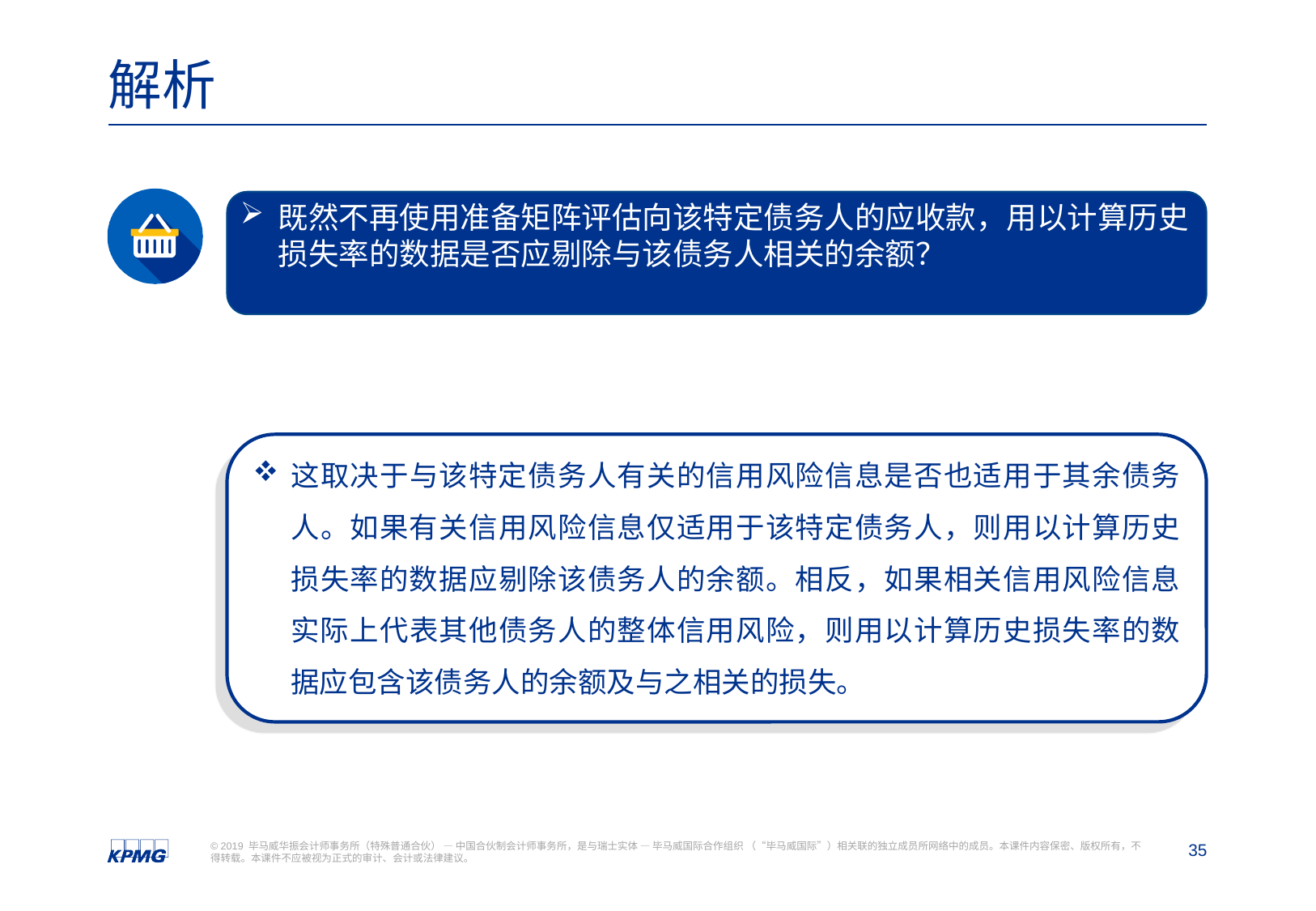

# 解析

既然不再使用准备矩阵评估向该特定债务人的应收款，用以计算历史损失率的数据是否应剔除与该债务人相关的余额？

这取决于与该特定债务人有关的信用风险信息是否也适用于其余债务人。如果有关信用风险信息仅适用于该特定债务人，则用以计算历史损失率的数据应剔除该债务人的余额。相反，如果相关信用风险信息实际上代表其他债务人的整体信用风险，则用以计算历史损失率的数据应包含该债务人的余额及与之相关的损失。